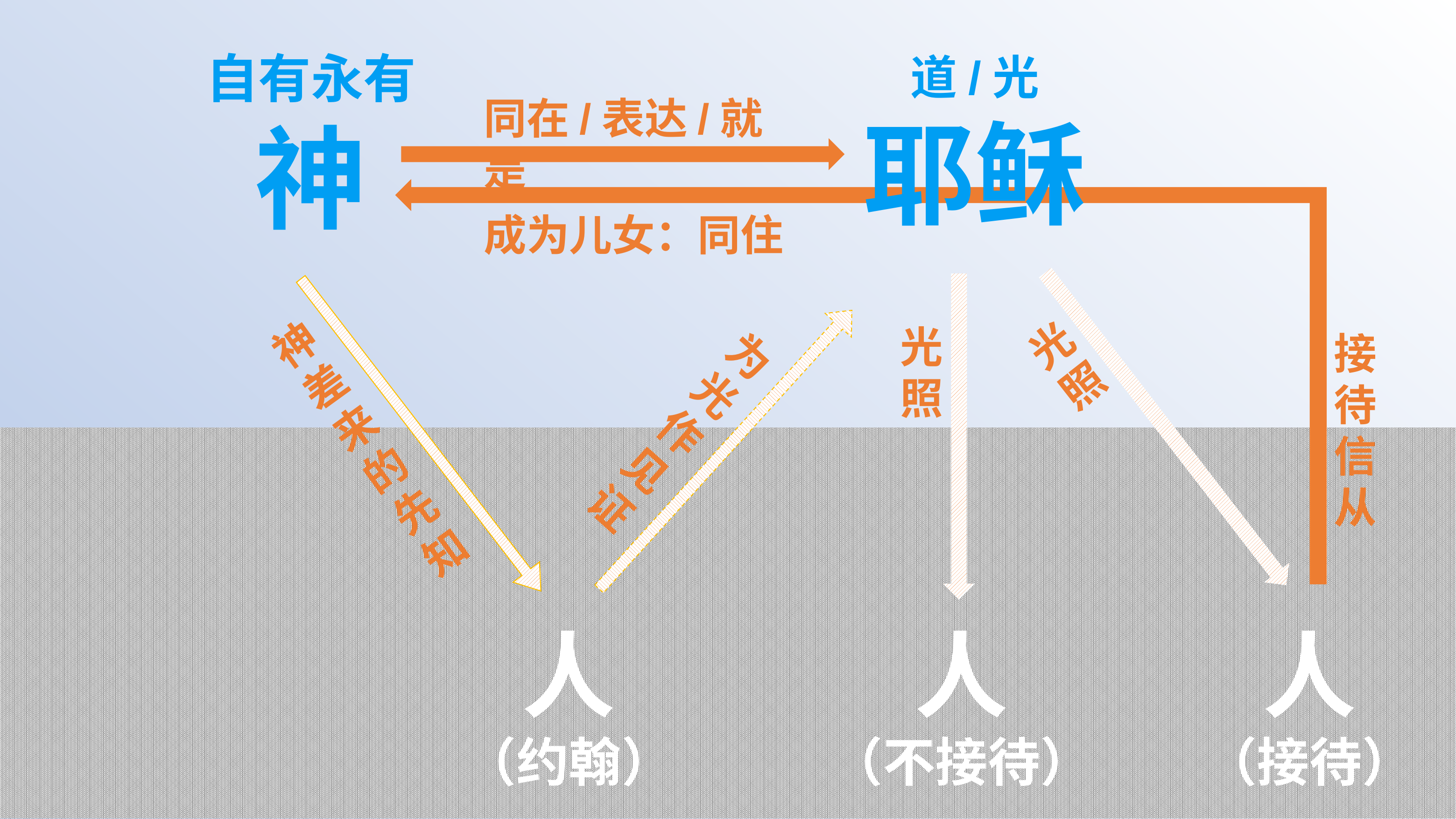

自有永有
神
道/光
耶稣
同在/表达/就是

成为儿女：同住
神差来的先知
为光作见证
光
照
光
照
接待
信从

人
（约翰）
人
（不接待）
人
（接待）